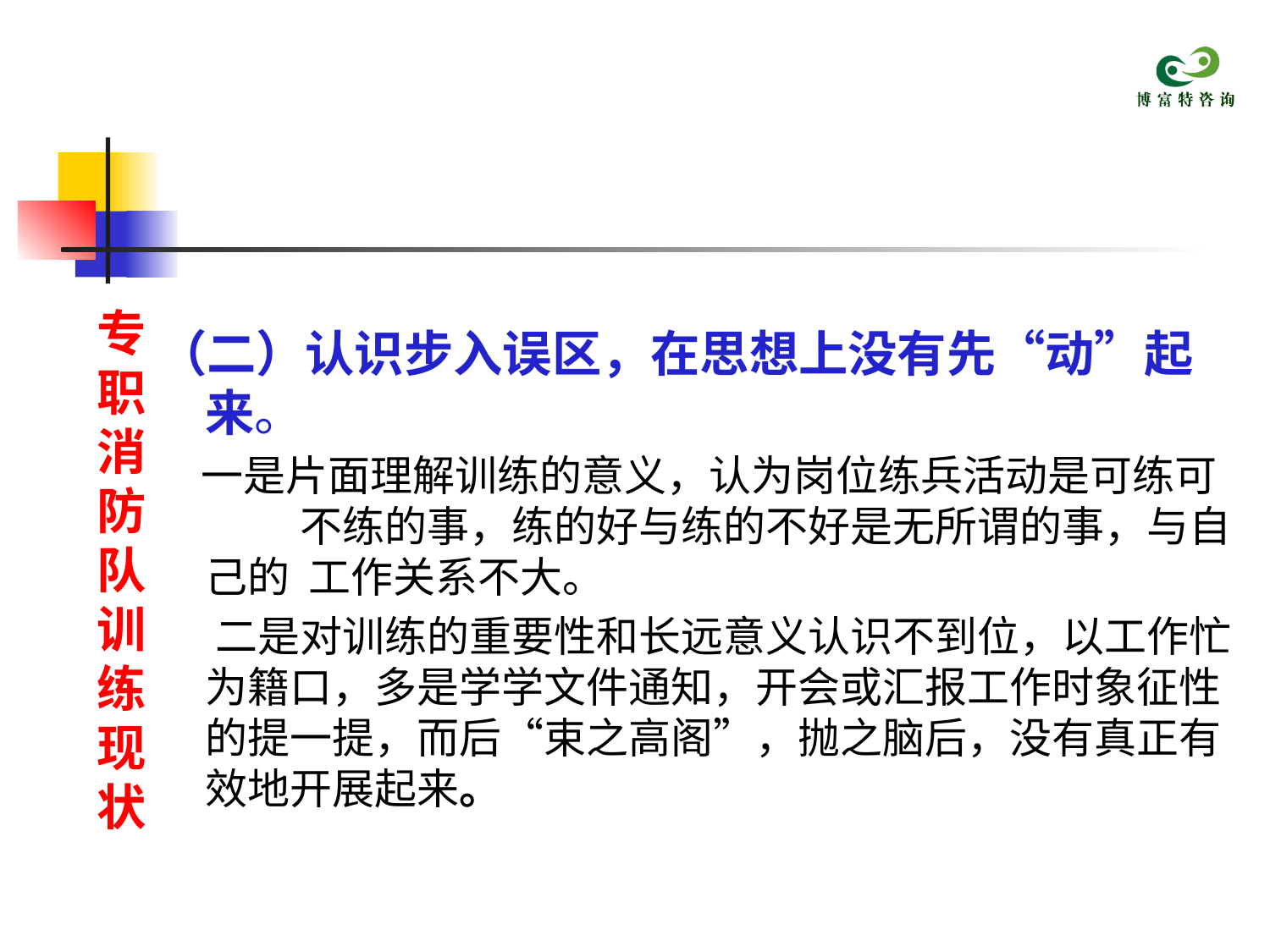

#
专职消防队训练现状
（二）认识步入误区，在思想上没有先“动”起来。
     一是片面理解训练的意义，认为岗位练兵活动是可练可             不练的事，练的好与练的不好是无所谓的事，与自己的  工作关系不大。
     二是对训练的重要性和长远意义认识不到位，以工作忙为籍口，多是学学文件通知，开会或汇报工作时象征性的提一提，而后“束之高阁”，抛之脑后，没有真正有效地开展起来。